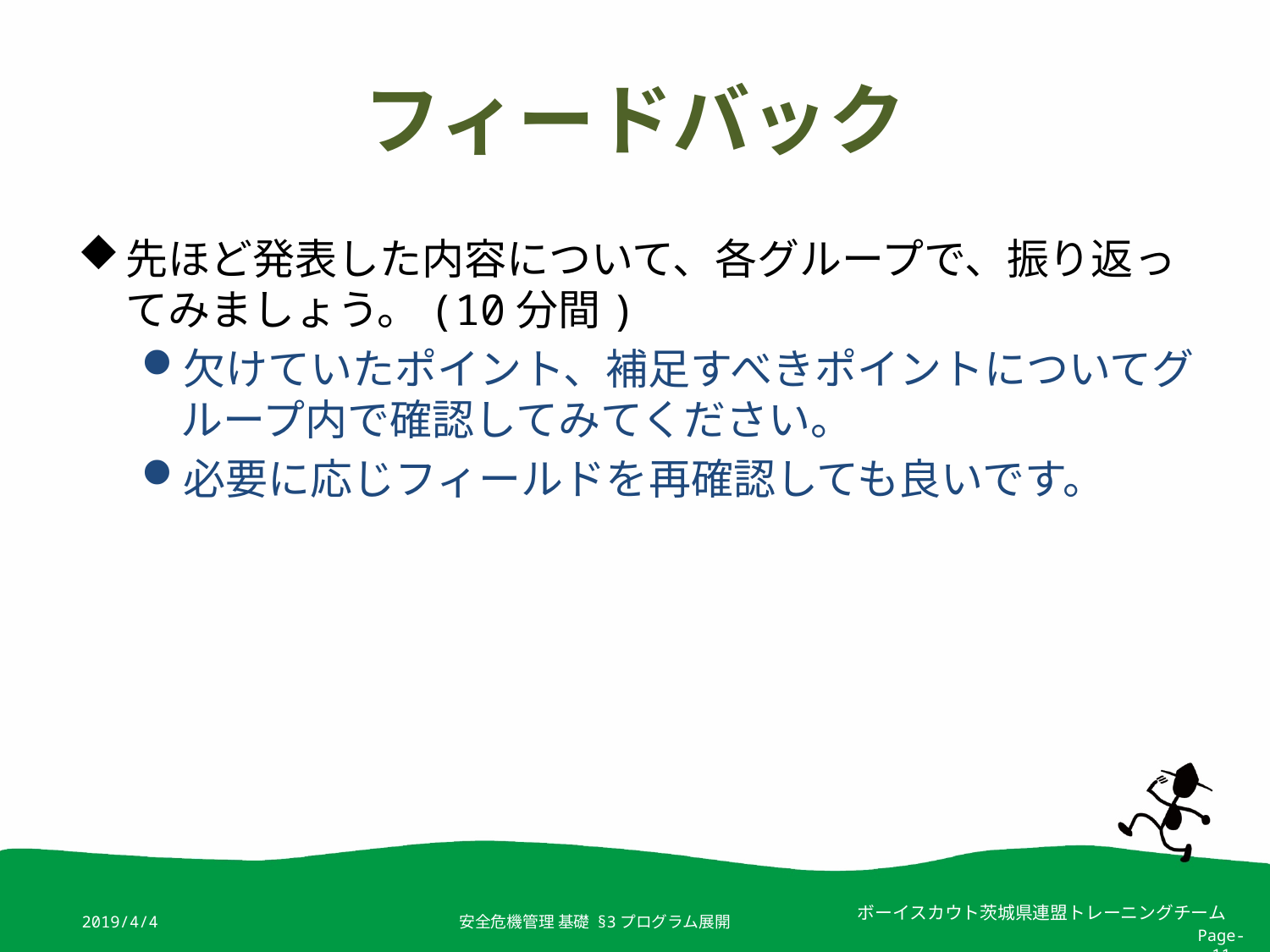

# フィードバック
先ほど発表した内容について、各グループで、振り返ってみましょう。(10分間)
欠けていたポイント、補足すべきポイントについてグループ内で確認してみてください。
必要に応じフィールドを再確認しても良いです。
2019/4/4
安全危機管理 基礎 §3プログラム展開
Page-11